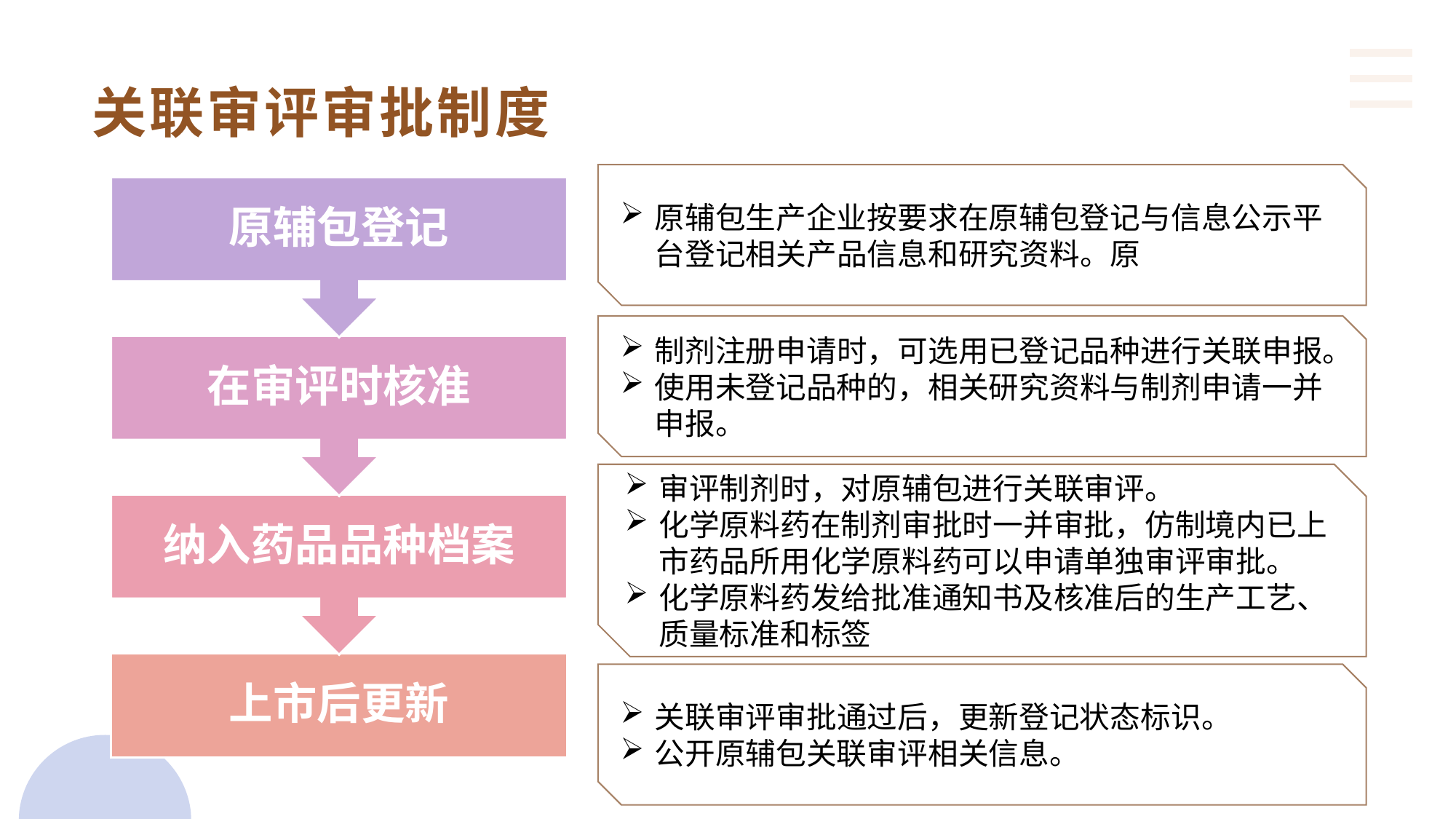

关联审评审批制度
原辅包生产企业按要求在原辅包登记与信息公示平台登记相关产品信息和研究资料。原
上市后更新
纳入药品品种档案
在审评时核准
原辅包登记
制剂注册申请时，可选用已登记品种进行关联申报。
使用未登记品种的，相关研究资料与制剂申请一并申报。
审评制剂时，对原辅包进行关联审评。
化学原料药在制剂审批时一并审批，仿制境内已上市药品所用化学原料药可以申请单独审评审批。
化学原料药发给批准通知书及核准后的生产工艺、质量标准和标签
关联审评审批通过后，更新登记状态标识。
公开原辅包关联审评相关信息。